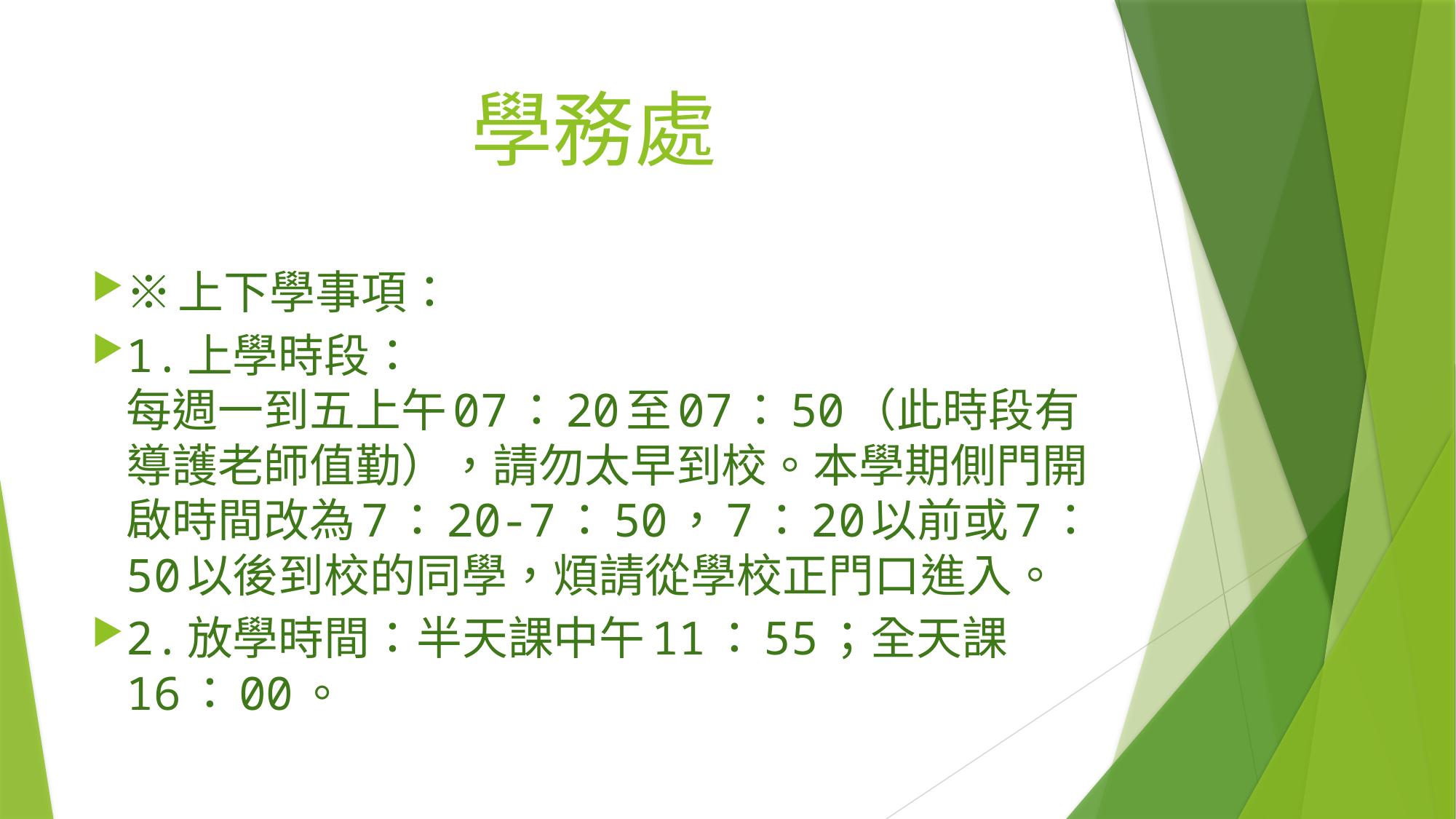

# 學務處
※上下學事項：
1.上學時段：
每週一到五上午07：20至07：50（此時段有導護老師值勤），請勿太早到校。本學期側門開啟時間改為7：20-7：50，7：20以前或7：50以後到校的同學，煩請從學校正門口進入。
2.放學時間：半天課中午11：55；全天課16：00。